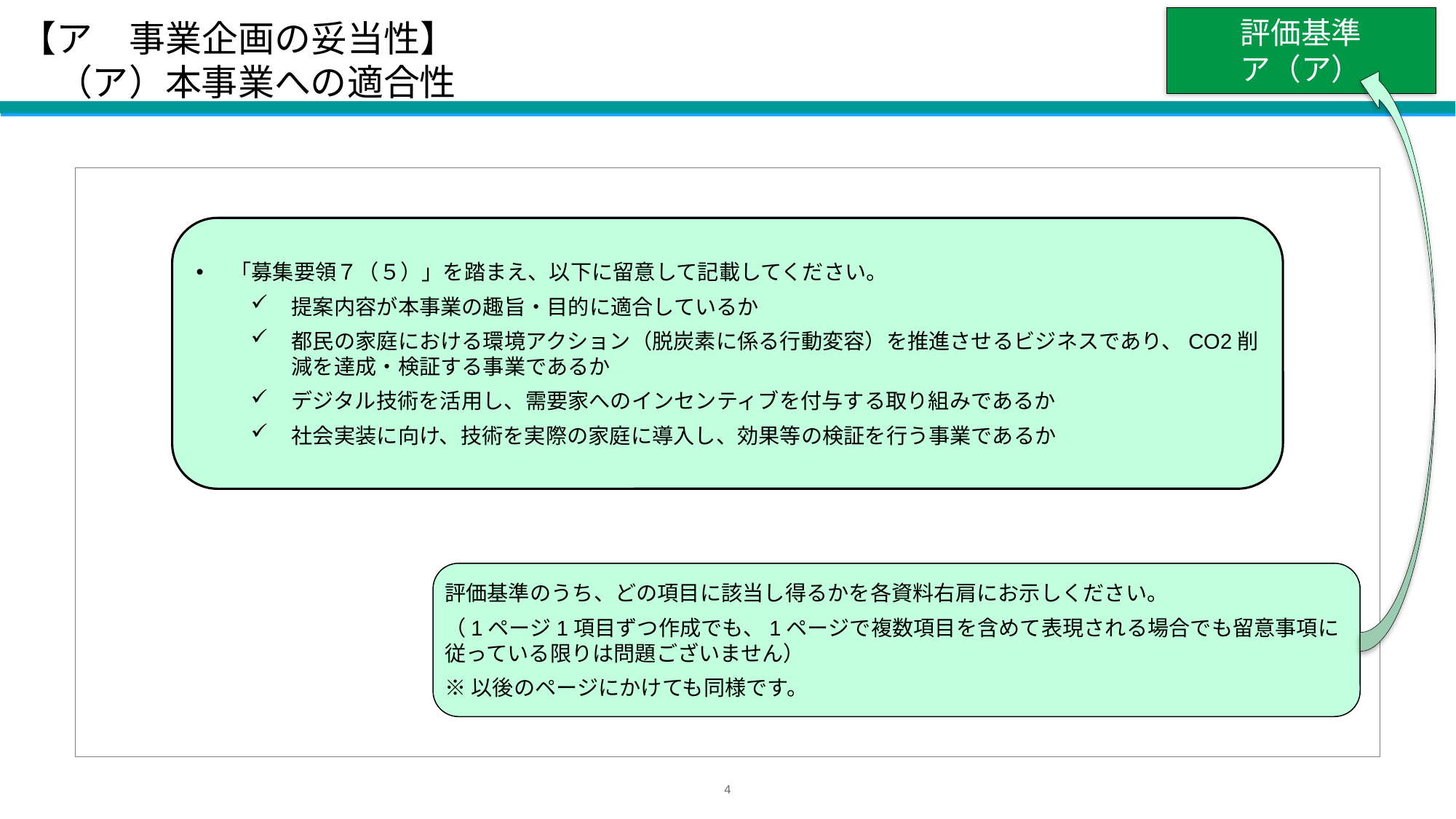

# 【ア　事業企画の妥当性】 　（ア）本事業への適合性
評価基準
ア（ア）

「募集要領７（５）」を踏まえ、以下に留意して記載してください。
提案内容が本事業の趣旨・目的に適合しているか
都民の家庭における環境アクション（脱炭素に係る行動変容）を推進させるビジネスであり、CO2削減を達成・検証する事業であるか
デジタル技術を活用し、需要家へのインセンティブを付与する取り組みであるか
社会実装に向け、技術を実際の家庭に導入し、効果等の検証を行う事業であるか
評価基準のうち、どの項目に該当し得るかを各資料右肩にお示しください。
（1ページ1項目ずつ作成でも、1ページで複数項目を含めて表現される場合でも留意事項に従っている限りは問題ございません）
※以後のページにかけても同様です。